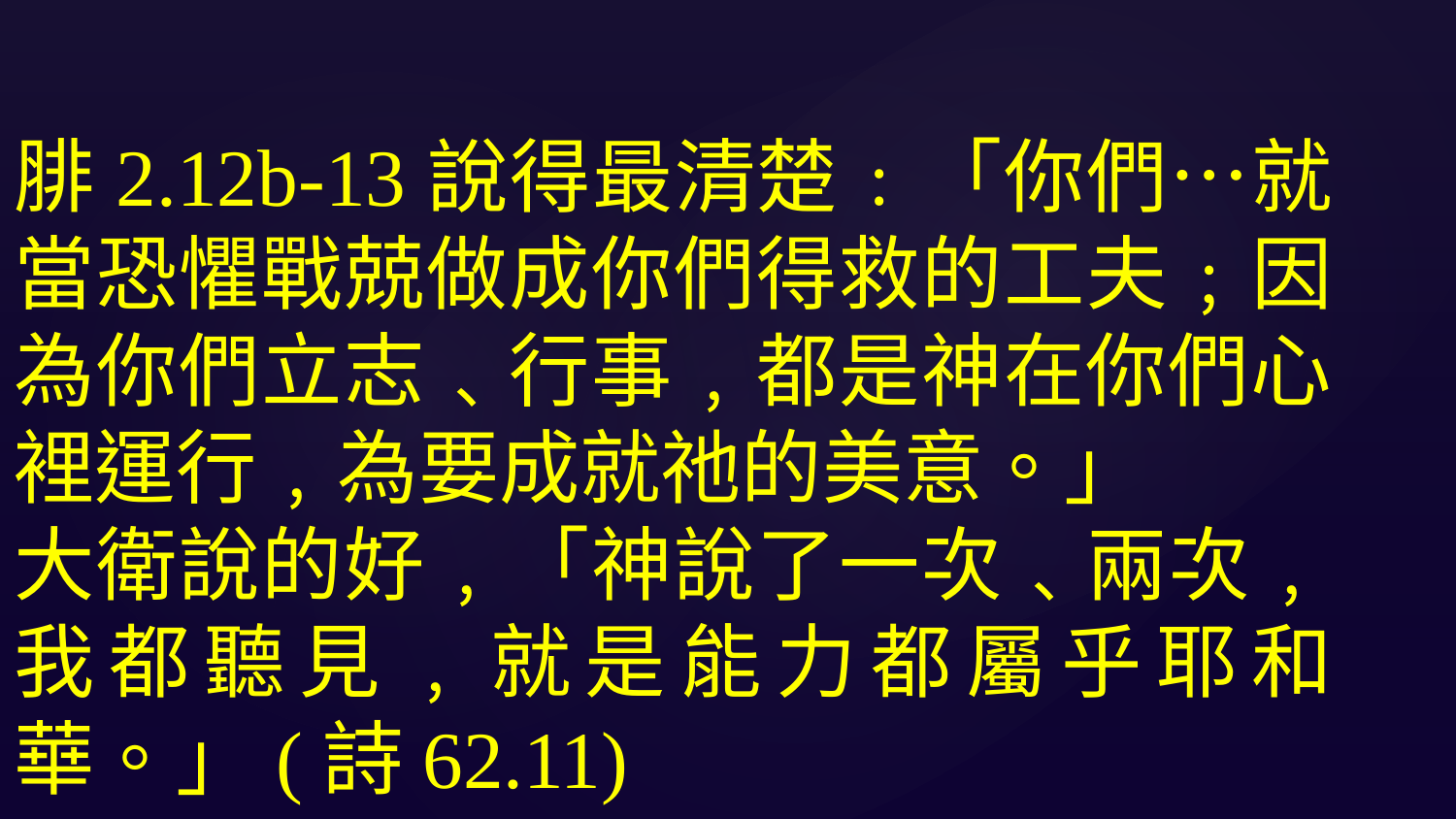

腓2.12b-13說得最清楚﹕「你們…就當恐懼戰兢做成你們得救的工夫﹔因為你們立志﹑行事﹐都是神在你們心裡運行﹐為要成就祂的美意。」
大衛說的好﹐「神說了一次﹑兩次﹐我都聽見﹐就是能力都屬乎耶和華。」(詩62.11)